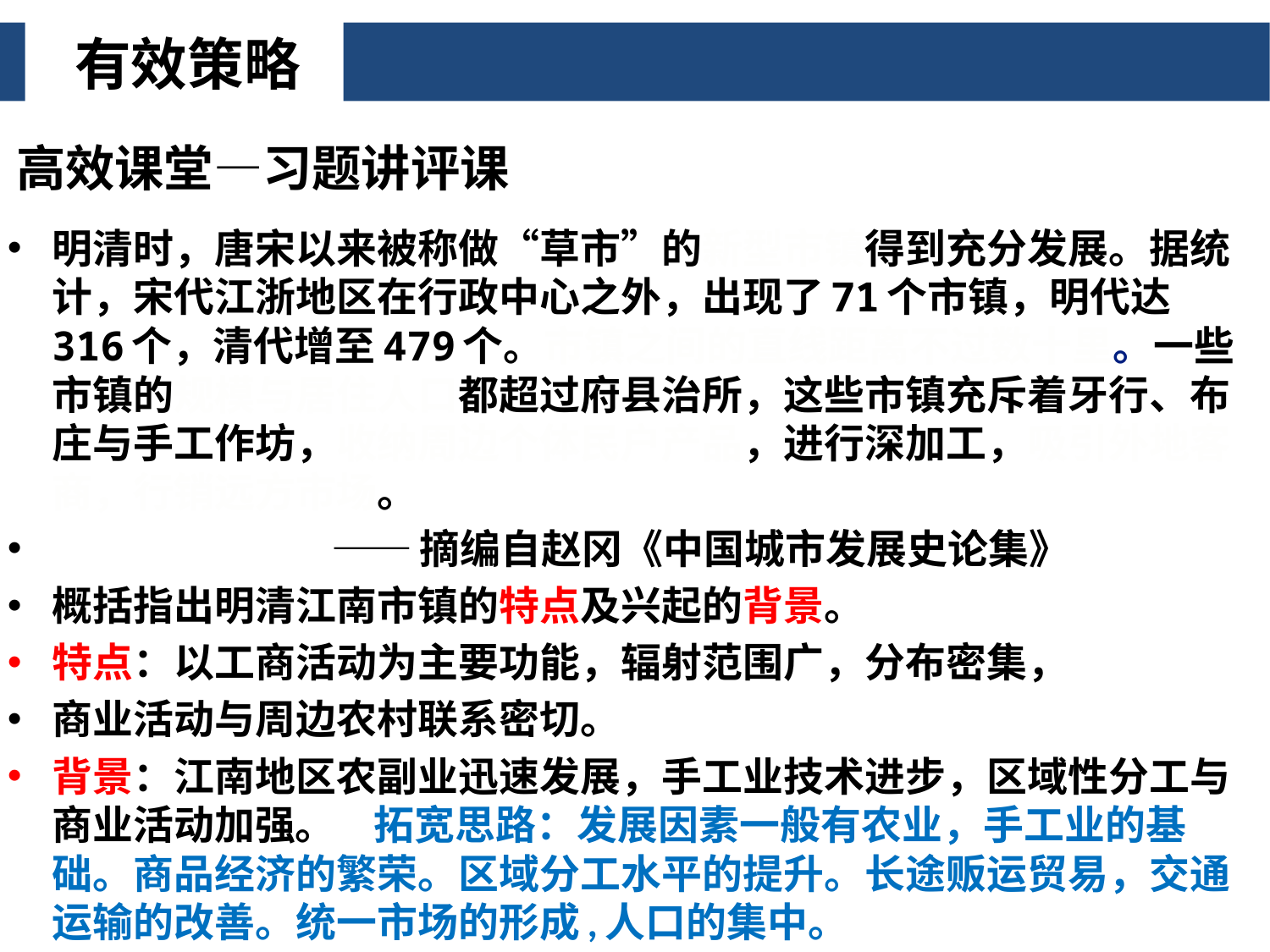

有效策略
高效课堂—习题讲评课
明清时，唐宋以来被称做“草市”的新型市镇得到充分发展。据统计，宋代江浙地区在行政中心之外，出现了71个市镇，明代达316个，清代增至479个。市镇之间的直线距离不过数十里。一些市镇的规模与居住人口都超过府县治所，这些市镇充斥着牙行、布庄与手工作坊，收纳周边个体民户产品，进行深加工，吸引外地客商，行销远方市场。
                              ——摘编自赵冈《中国城市发展史论集》
概括指出明清江南市镇的特点及兴起的背景。
特点：以工商活动为主要功能，辐射范围广，分布密集，
商业活动与周边农村联系密切。
背景：江南地区农副业迅速发展，手工业技术进步，区域性分工与商业活动加强。    拓宽思路：发展因素一般有农业，手工业的基础。商品经济的繁荣。区域分工水平的提升。长途贩运贸易，交通运输的改善。统一市场的形成,人口的集中。